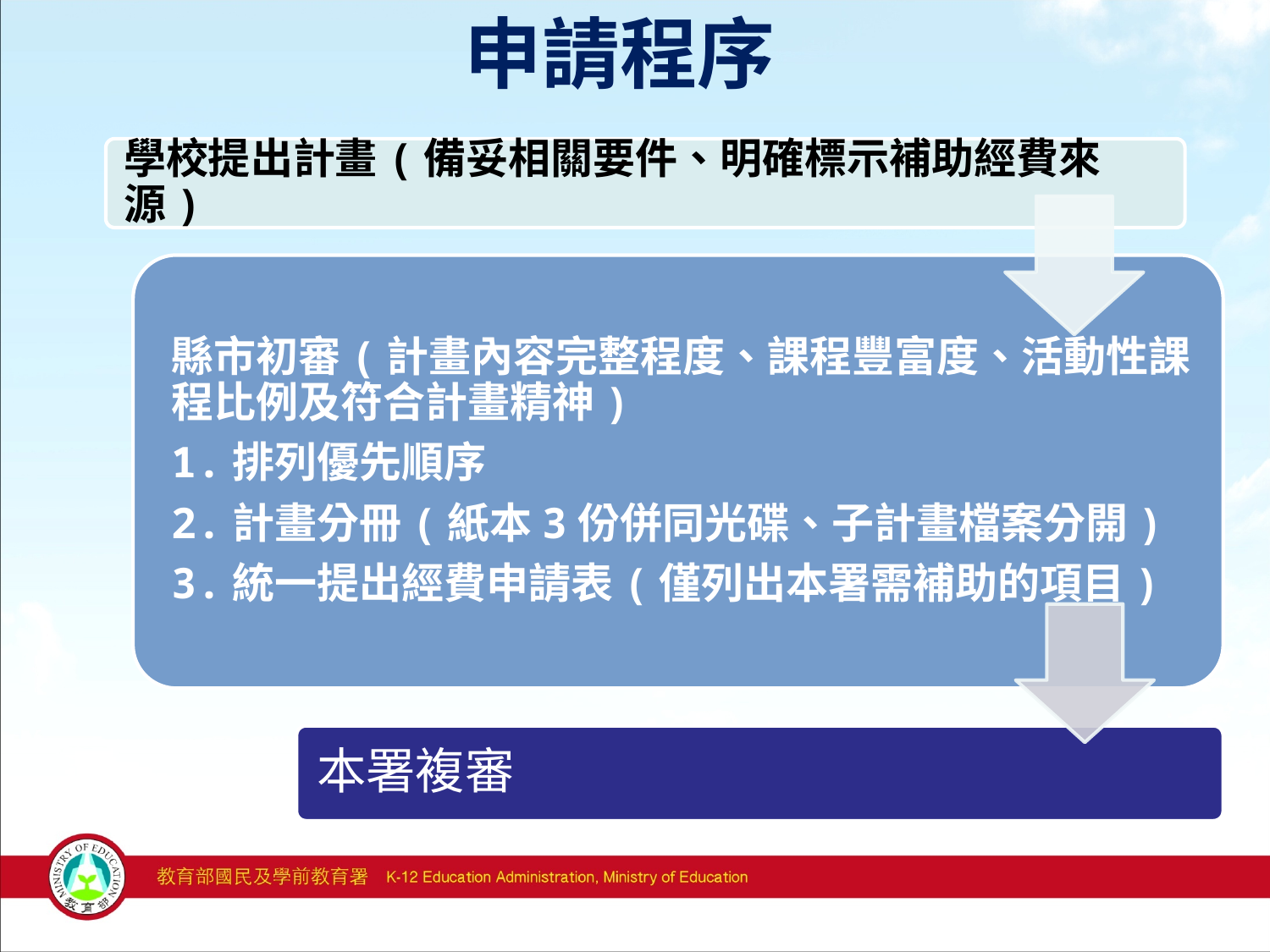

# 申請程序
學校提出計畫(備妥相關要件、明確標示補助經費來源)
縣市初審(計畫內容完整程度、課程豐富度、活動性課程比例及符合計畫精神)
1.排列優先順序
2.計畫分冊(紙本3份併同光碟、子計畫檔案分開)
3.統一提出經費申請表(僅列出本署需補助的項目)
本署複審